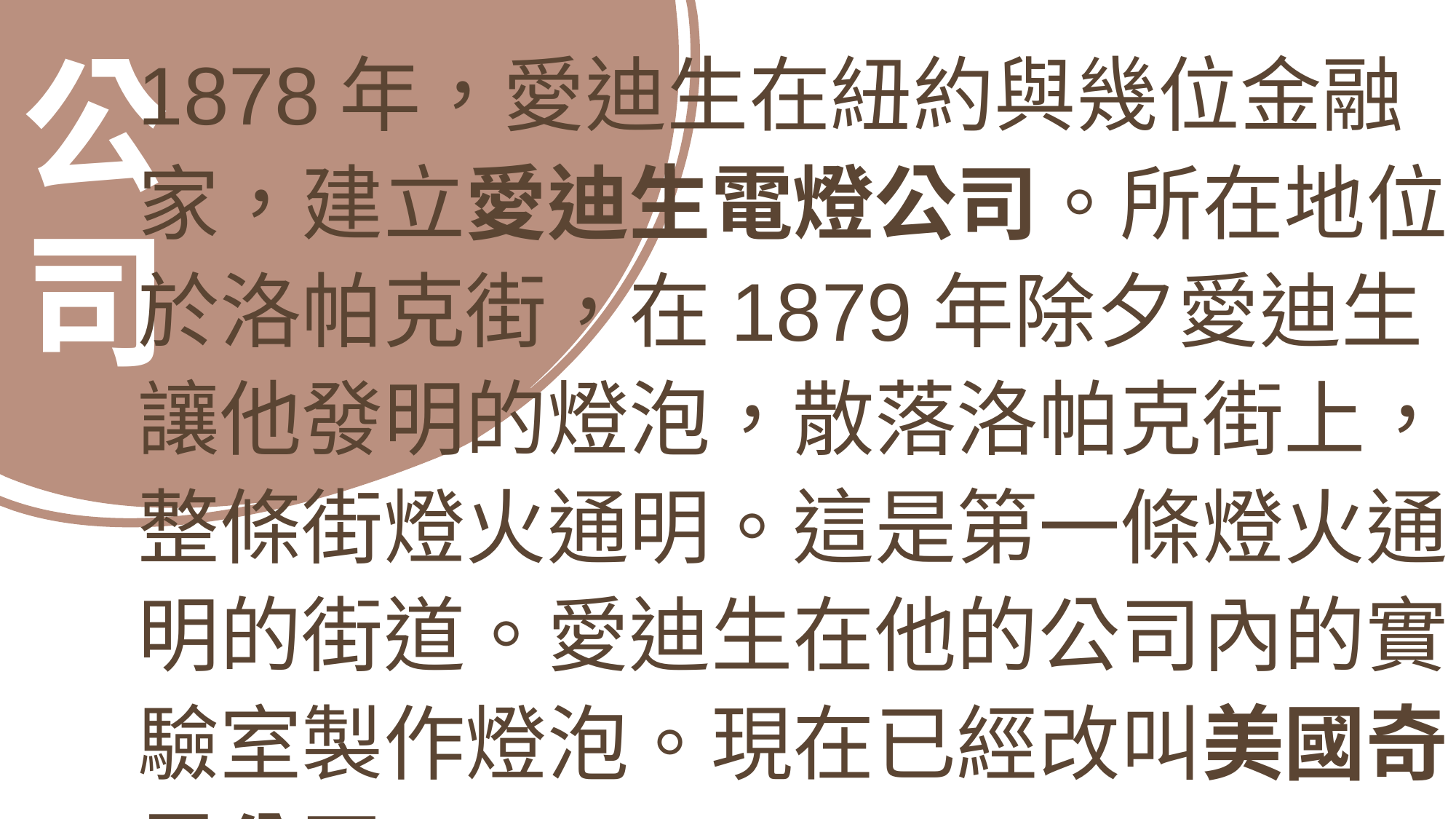

1878年，愛迪生在紐約與幾位金融家，建立愛迪生電燈公司。所在地位於洛帕克街，在1879年除夕愛迪生讓他發明的燈泡，散落洛帕克街上，整條街燈火通明。這是第一條燈火通明的街道。愛迪生在他的公司內的實驗室製作燈泡。現在已經改叫美國奇異公司。

# 公司